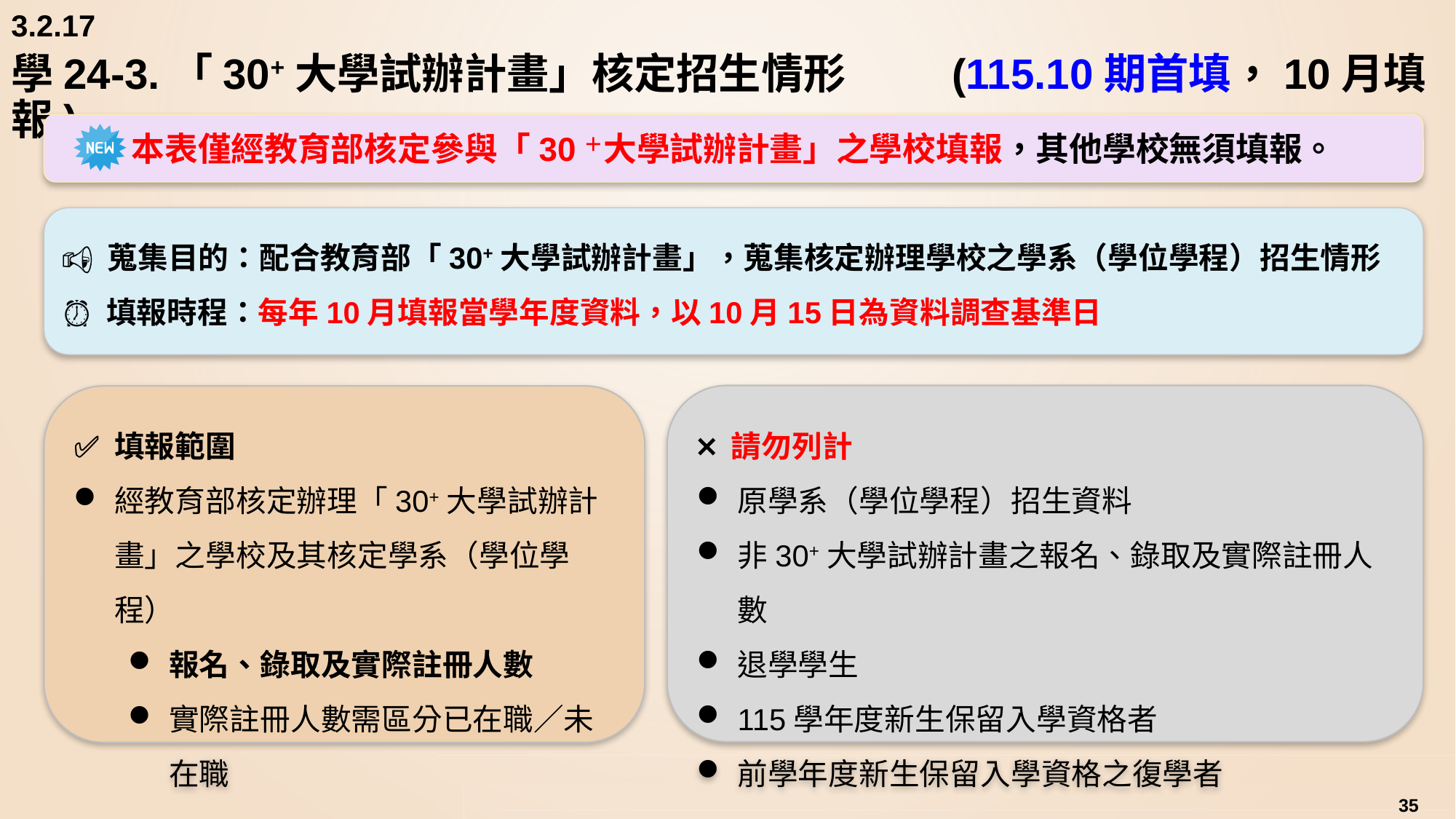

3.2.17
# 學24-3.「30+大學試辦計畫」核定招生情形	      (115.10期首填，10月填報)
本表僅經教育部核定參與「30＋大學試辦計畫」之學校填報，其他學校無須填報。

📢 蒐集目的：配合教育部「30+大學試辦計畫」，蒐集核定辦理學校之學系（學位學程）招生情形
⏰ 填報時程：每年10月填報當學年度資料，以10月15日為資料調查基準日
❌ 請勿列計
原學系（學位學程）招生資料
非30+大學試辦計畫之報名、錄取及實際註冊人數
退學學生
115學年度新生保留入學資格者
前學年度新生保留入學資格之復學者
✅ 填報範圍
經教育部核定辦理「30+大學試辦計畫」之學校及其核定學系（學位學程）
報名、錄取及實際註冊人數
實際註冊人數需區分已在職／未在職